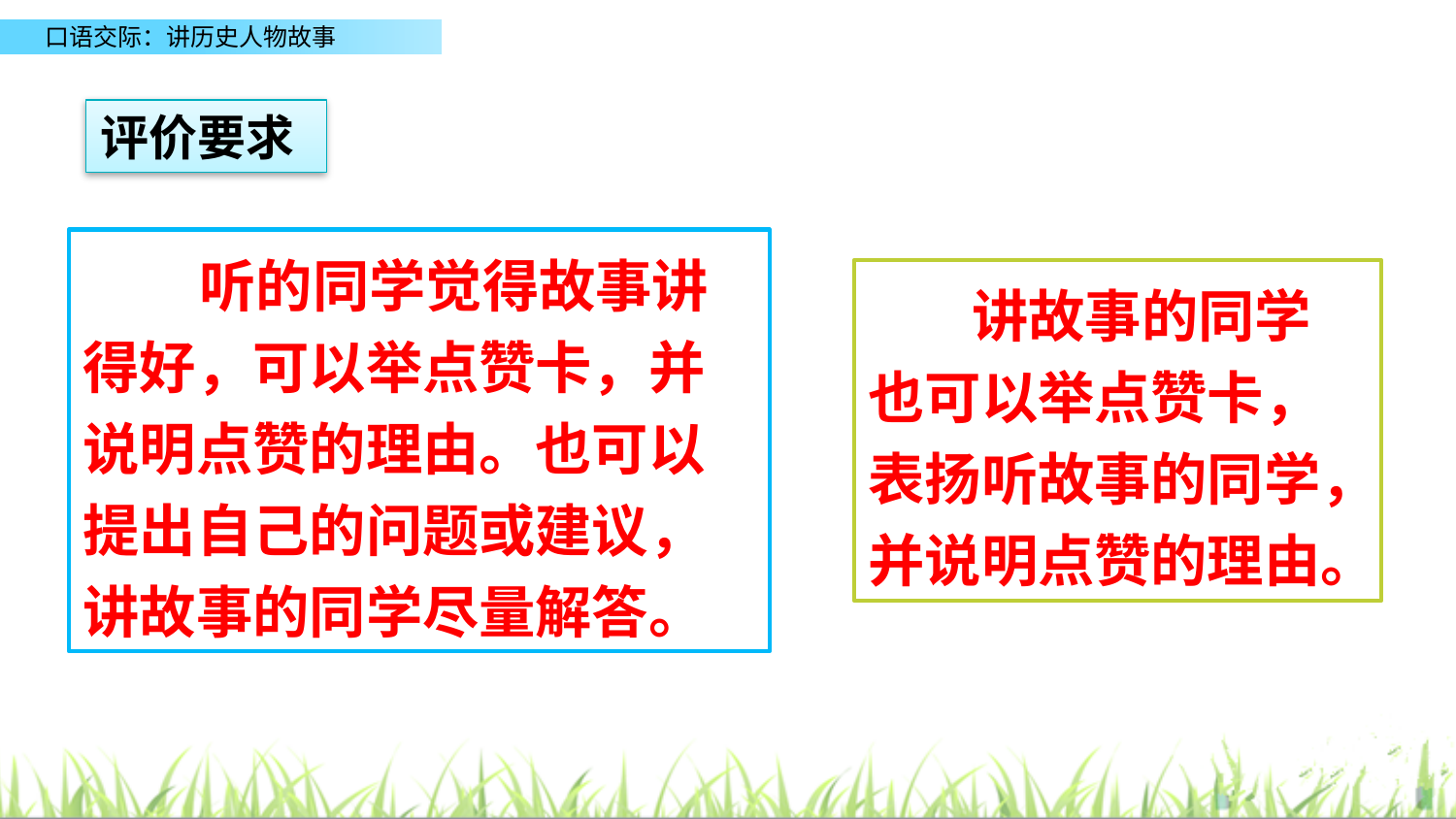

评价要求
        听的同学觉得故事讲得好，可以举点赞卡，并说明点赞的理由。也可以提出自己的问题或建议，讲故事的同学尽量解答。
       讲故事的同学也可以举点赞卡，表扬听故事的同学，并说明点赞的理由。